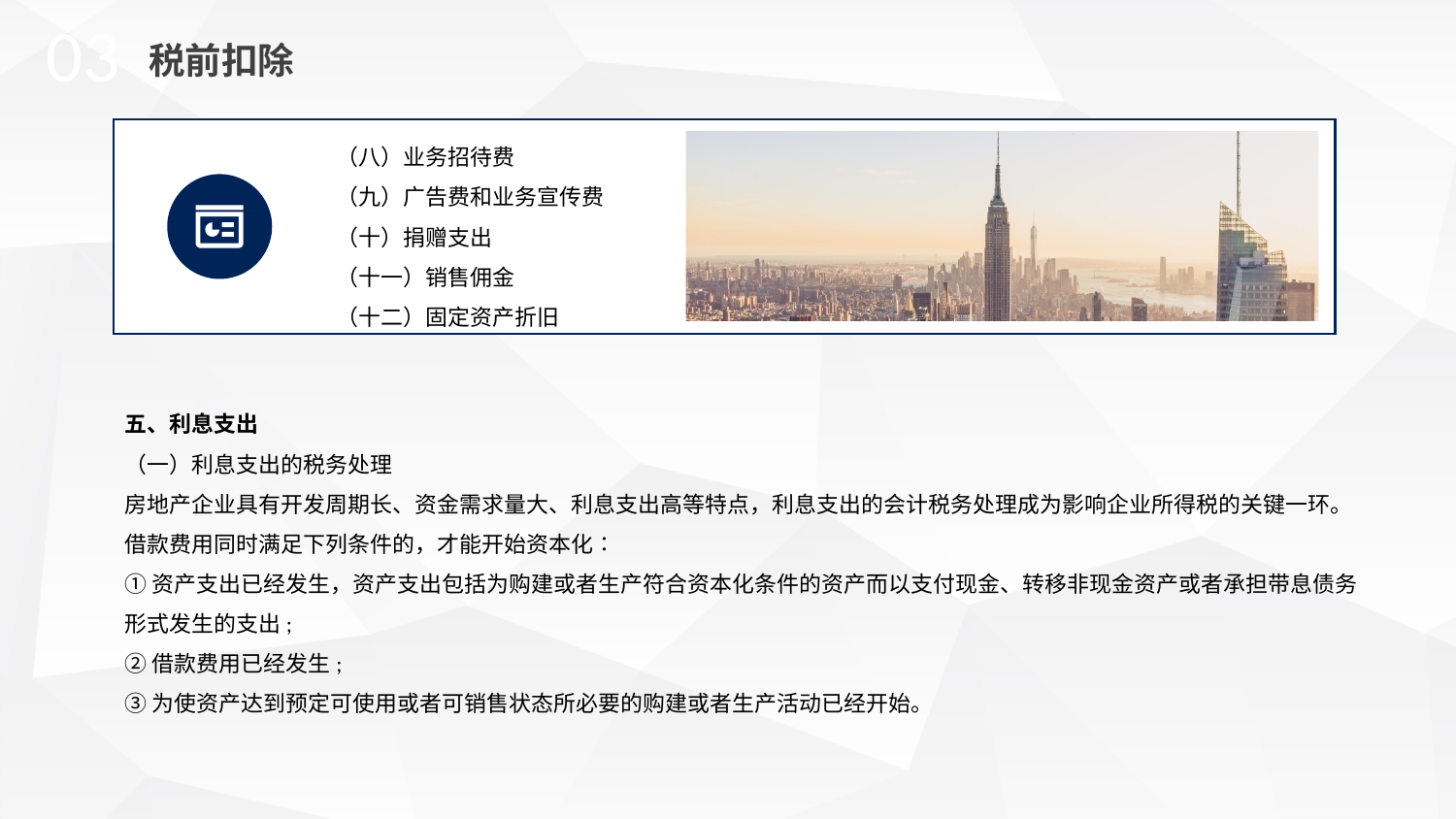

03
税前扣除

（八）业务招待费
（九）广告费和业务宣传费
（十）捐赠支出
（十一）销售佣金
（十二）固定资产折旧

五、利息支出
（一）利息支出的税务处理
房地产企业具有开发周期长、资金需求量大、利息支出高等特点，利息支出的会计税务处理成为影响企业所得税的关键一环。
借款费用同时满足下列条件的，才能开始资本化∶
①资产支出已经发生，资产支出包括为购建或者生产符合资本化条件的资产而以支付现金、转移非现金资产或者承担带息债务形式发生的支出;
②借款费用已经发生;
③为使资产达到预定可使用或者可销售状态所必要的购建或者生产活动已经开始。